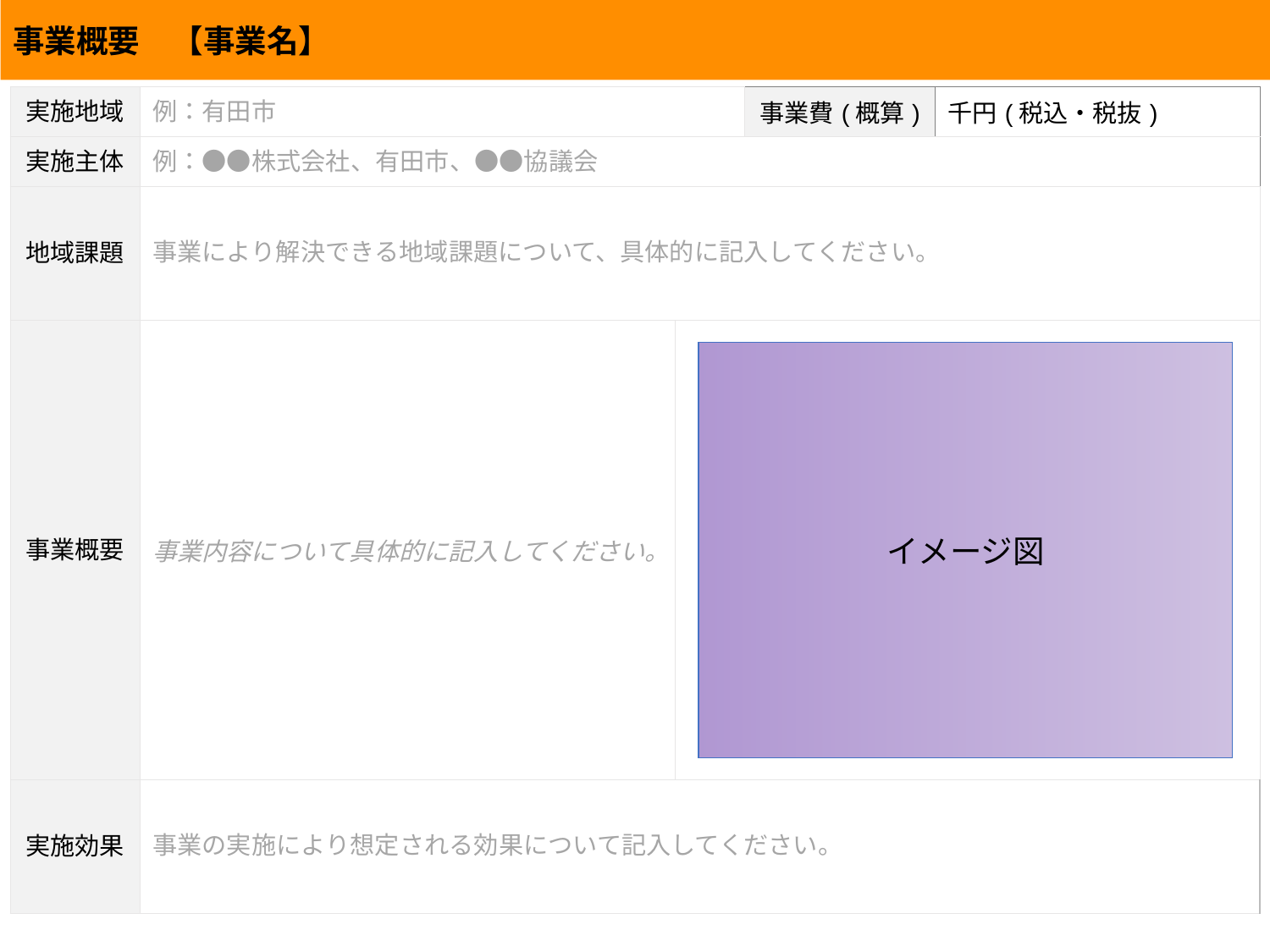

事業概要　【事業名】
| 実施地域 | 例：有田市 |  | 事業費(概算) | 千円(税込・税抜) |
| --- | --- | --- | --- | --- |
| 実施主体 | 例：●●株式会社、有田市、●●協議会 |  | 人口 | 26,713人 |
| 地域課題 | 事業により解決できる地域課題について、具体的に記入してください。 |  |  |  |
| 事業概要 | 事業内容について具体的に記入してください。 |  |  |  |
| 実施効果 | 事業の実施により想定される効果について記入してください。 |  | 【アウトカム指標（成果指標）】 ① ② ③ |  |
イメージ図